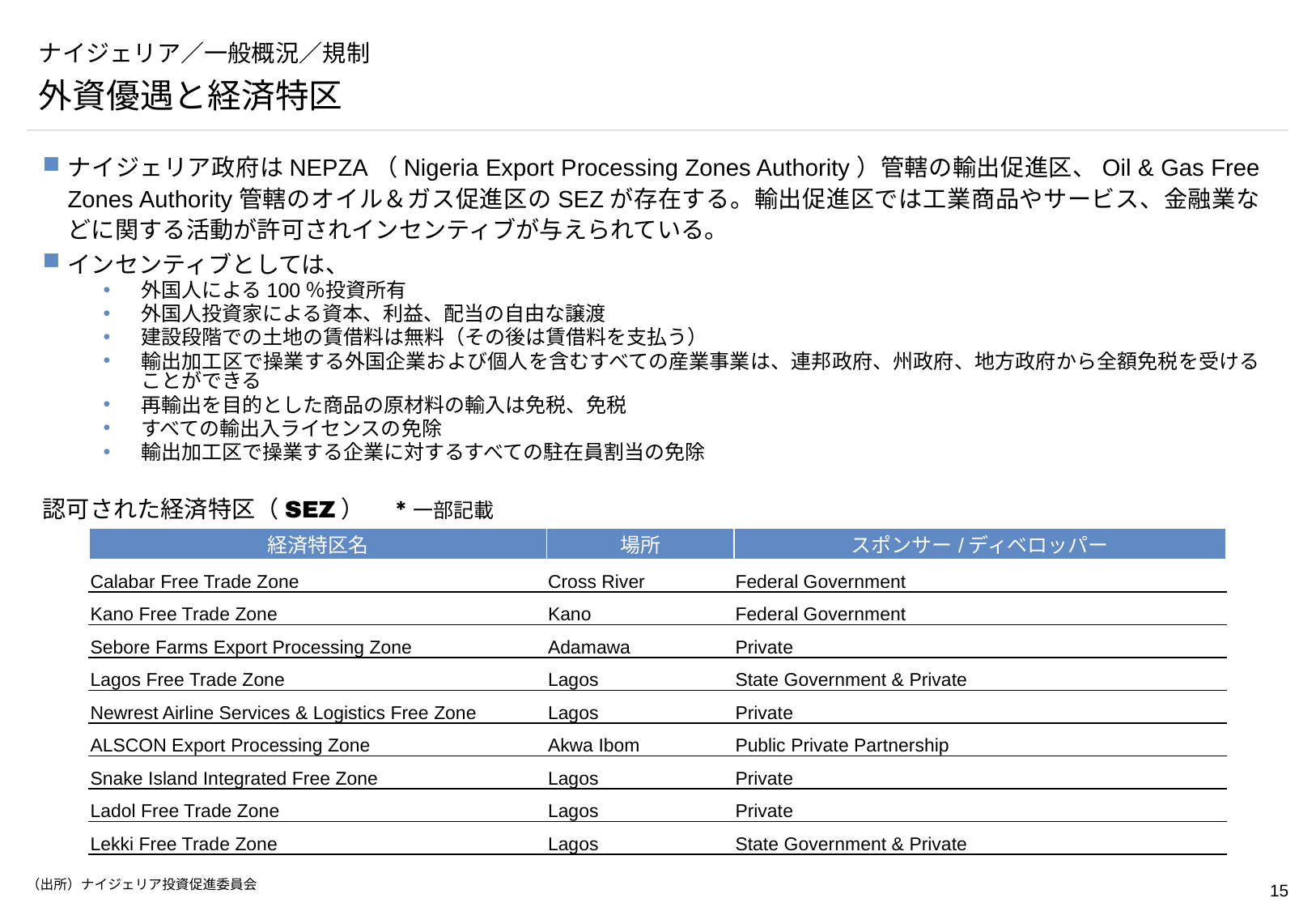

# ナイジェリア／一般概況／規制
外資優遇と経済特区
ナイジェリア政府はNEPZA（Nigeria Export Processing Zones Authority）管轄の輸出促進区、Oil & Gas Free Zones Authority管轄のオイル＆ガス促進区のSEZが存在する。輸出促進区では工業商品やサービス、金融業などに関する活動が許可されインセンティブが与えられている。
インセンティブとしては、
外国人による100％投資所有
外国人投資家による資本、利益、配当の自由な譲渡
建設段階での土地の賃借料は無料（その後は賃借料を支払う）
輸出加工区で操業する外国企業および個人を含むすべての産業事業は、連邦政府、州政府、地方政府から全額免税を受けることができる
再輸出を目的とした商品の原材料の輸入は免税、免税
すべての輸出入ライセンスの免除
輸出加工区で操業する企業に対するすべての駐在員割当の免除
認可された経済特区（SEZ）　*一部記載
| 経済特区名 | 場所 | スポンサー/ディベロッパー |
| --- | --- | --- |
| Calabar Free Trade Zone | Cross River | Federal Government |
| Kano Free Trade Zone | Kano | Federal Government |
| Sebore Farms Export Processing Zone | Adamawa | Private |
| Lagos Free Trade Zone | Lagos | State Government & Private |
| Newrest Airline Services & Logistics Free Zone | Lagos | Private |
| ALSCON Export Processing Zone | Akwa Ibom | Public Private Partnership |
| Snake Island Integrated Free Zone | Lagos | Private |
| Ladol Free Trade Zone | Lagos | Private |
| Lekki Free Trade Zone | Lagos | State Government & Private |
（出所）ナイジェリア投資促進委員会